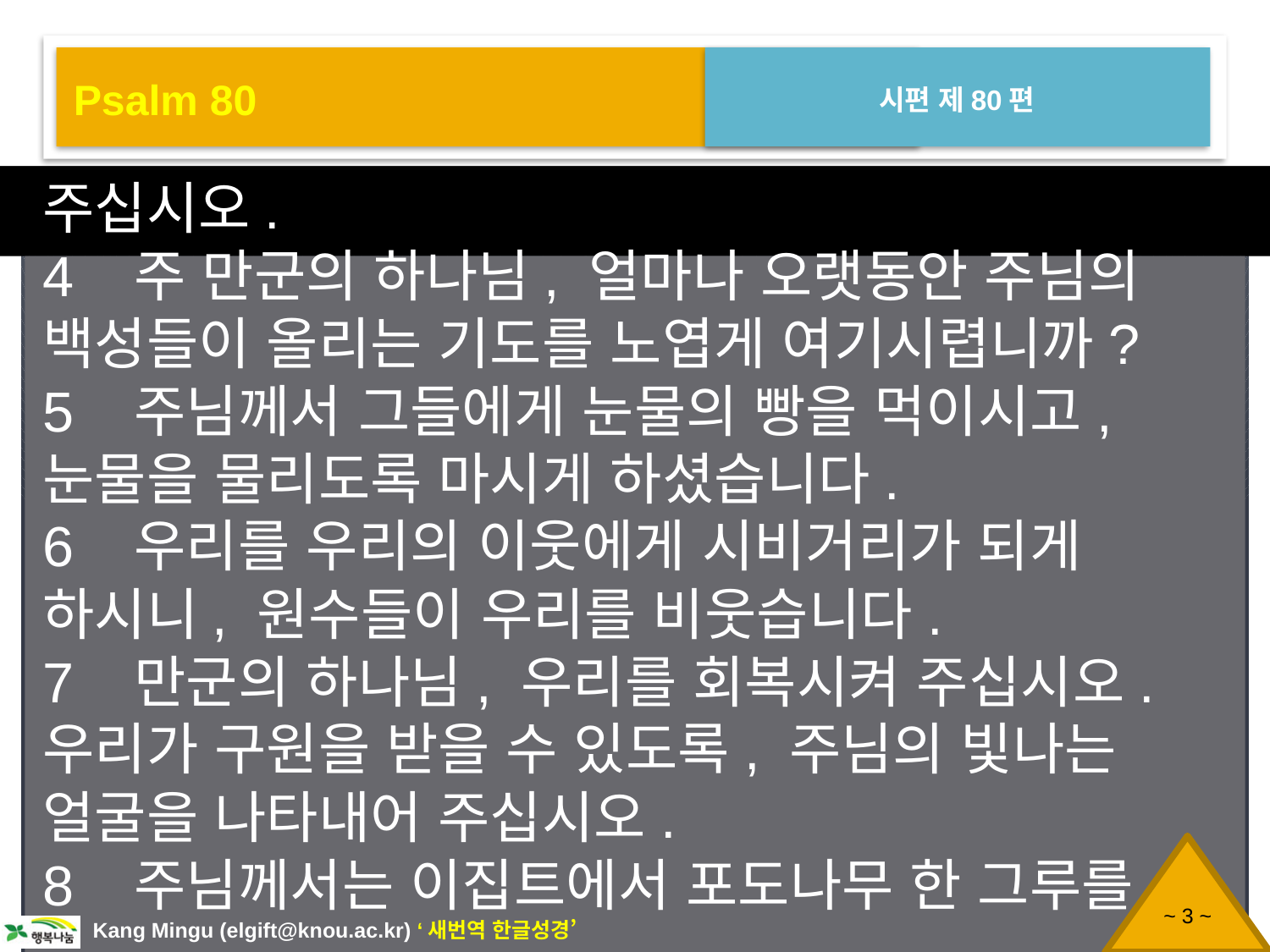

Psalm 80
시편 제80편
주십시오.
4   주 만군의 하나님, 얼마나 오랫동안 주님의 백성들이 올리는 기도를 노엽게 여기시렵니까?
5   주님께서 그들에게 눈물의 빵을 먹이시고, 눈물을 물리도록 마시게 하셨습니다.
6   우리를 우리의 이웃에게 시비거리가 되게 하시니, 원수들이 우리를 비웃습니다.
7   만군의 하나님, 우리를 회복시켜 주십시오. 우리가 구원을 받을 수 있도록, 주님의 빛나는 얼굴을 나타내어 주십시오.
8   주님께서는 이집트에서 포도나무 한 그루를